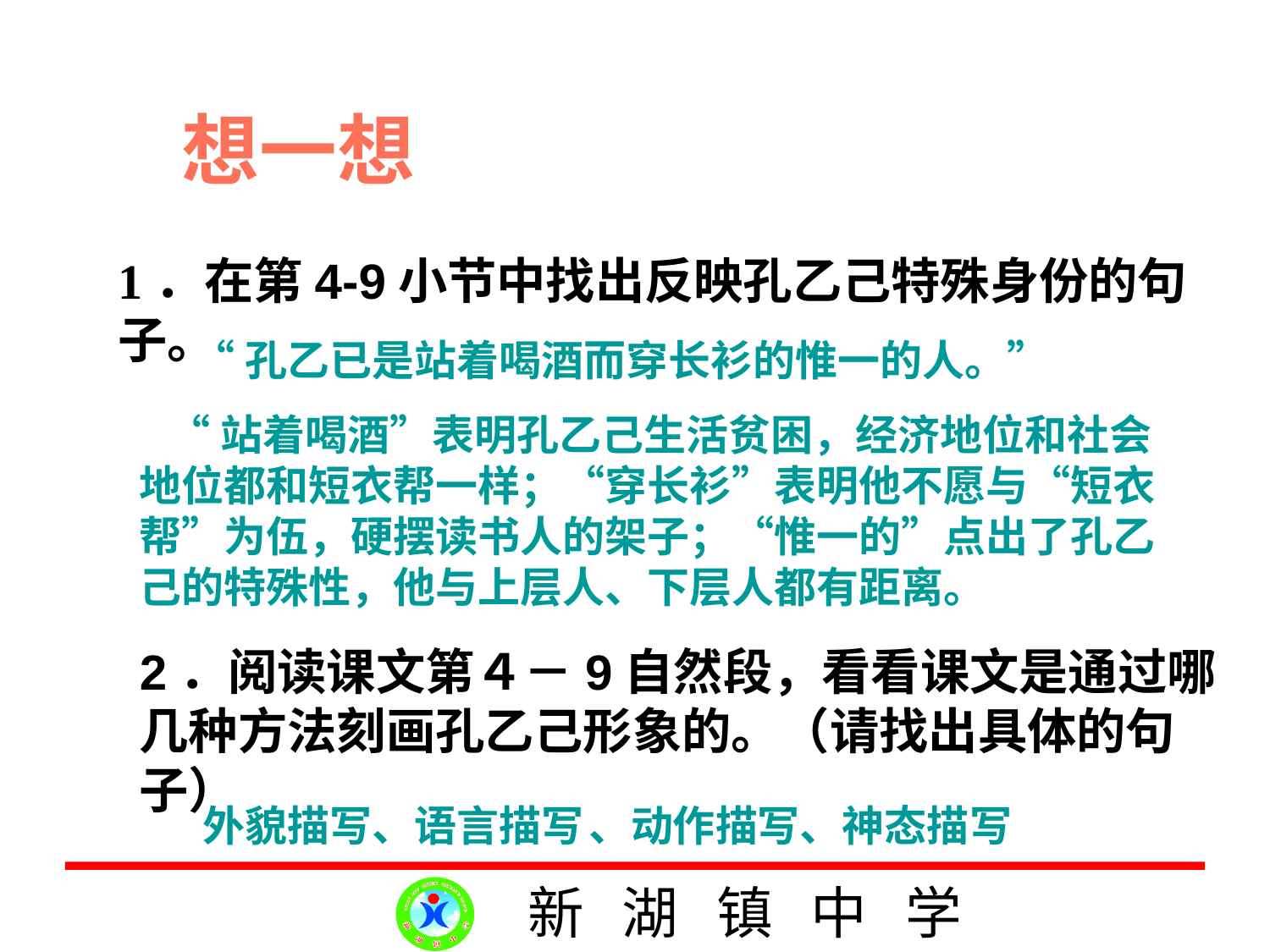

想一想
1．在第4-9小节中找出反映孔乙己特殊身份的句子。
“孔乙已是站着喝酒而穿长衫的惟一的人。”
   “站着喝酒”表明孔乙己生活贫困，经济地位和社会地位都和短衣帮一样；“穿长衫”表明他不愿与“短衣帮”为伍，硬摆读书人的架子；“惟一的”点出了孔乙己的特殊性，他与上层人、下层人都有距离。
2．阅读课文第４－9自然段，看看课文是通过哪几种方法刻画孔乙己形象的。（请找出具体的句子）
外貌描写、语言描写 、动作描写、神态描写